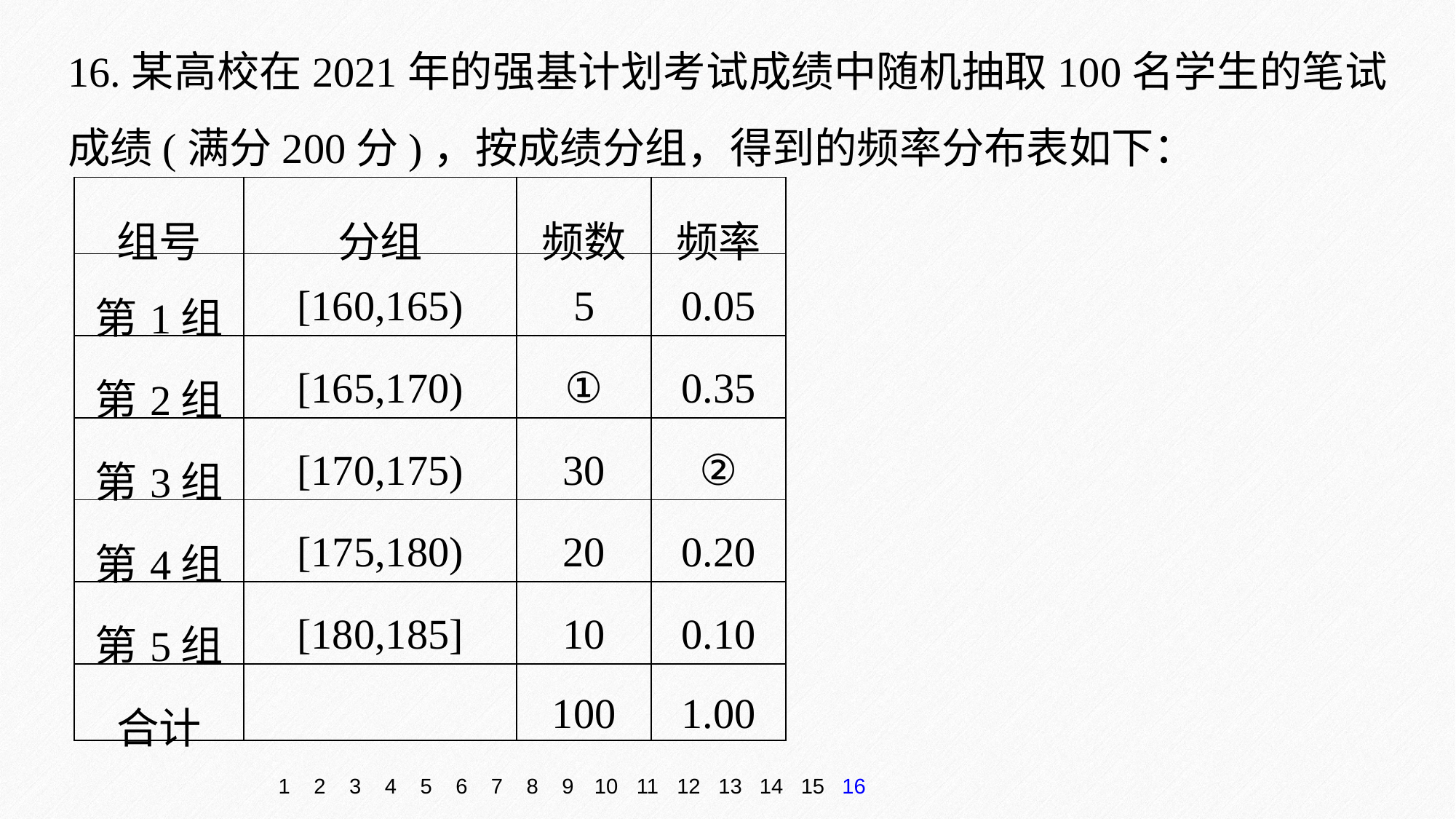

16.某高校在2021年的强基计划考试成绩中随机抽取100名学生的笔试成绩(满分200分)，按成绩分组，得到的频率分布表如下：
| 组号 | 分组 | 频数 | 频率 |
| --- | --- | --- | --- |
| 第1组 | [160,165) | 5 | 0.05 |
| 第2组 | [165,170) | ① | 0.35 |
| 第3组 | [170,175) | 30 | ② |
| 第4组 | [175,180) | 20 | 0.20 |
| 第5组 | [180,185] | 10 | 0.10 |
| 合计 |  | 100 | 1.00 |
1
2
3
4
5
6
7
8
9
10
11
12
13
14
15
16